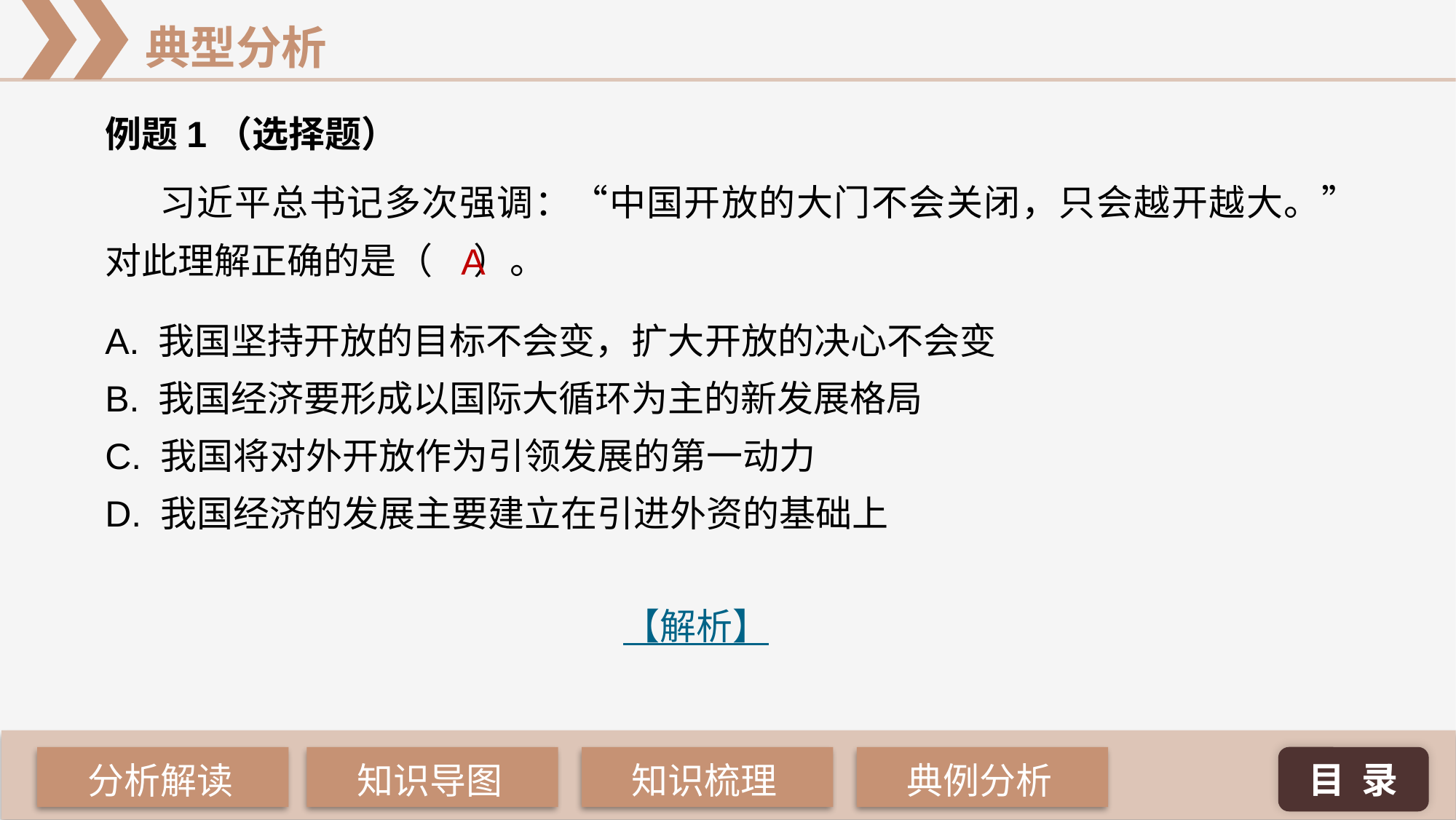

例题1（选择题）
习近平总书记多次强调：“中国开放的大门不会关闭，只会越开越大。”对此理解正确的是（     ）。
A
A. 我国坚持开放的目标不会变，扩大开放的决心不会变
B. 我国经济要形成以国际大循环为主的新发展格局
C. 我国将对外开放作为引领发展的第一动力
D. 我国经济的发展主要建立在引进外资的基础上
【解析】